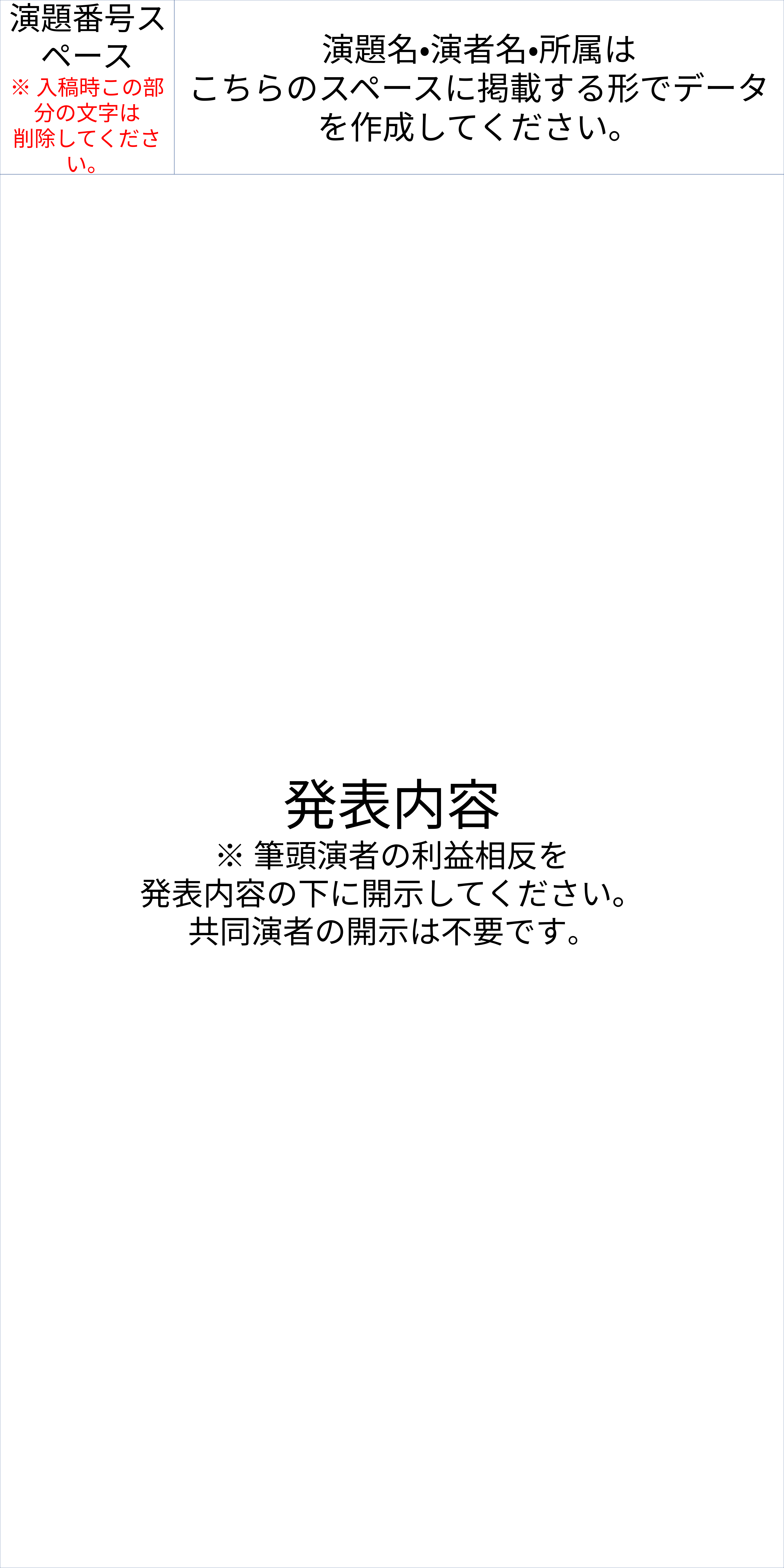

演題番号スペース
※入稿時この部分の文字は
削除してください。
演題名・演者名・所属は
こちらのスペースに掲載する形でデータを作成してください。
発表内容
※筆頭演者の利益相反を
発表内容の下に開示してください。
共同演者の開示は不要です。